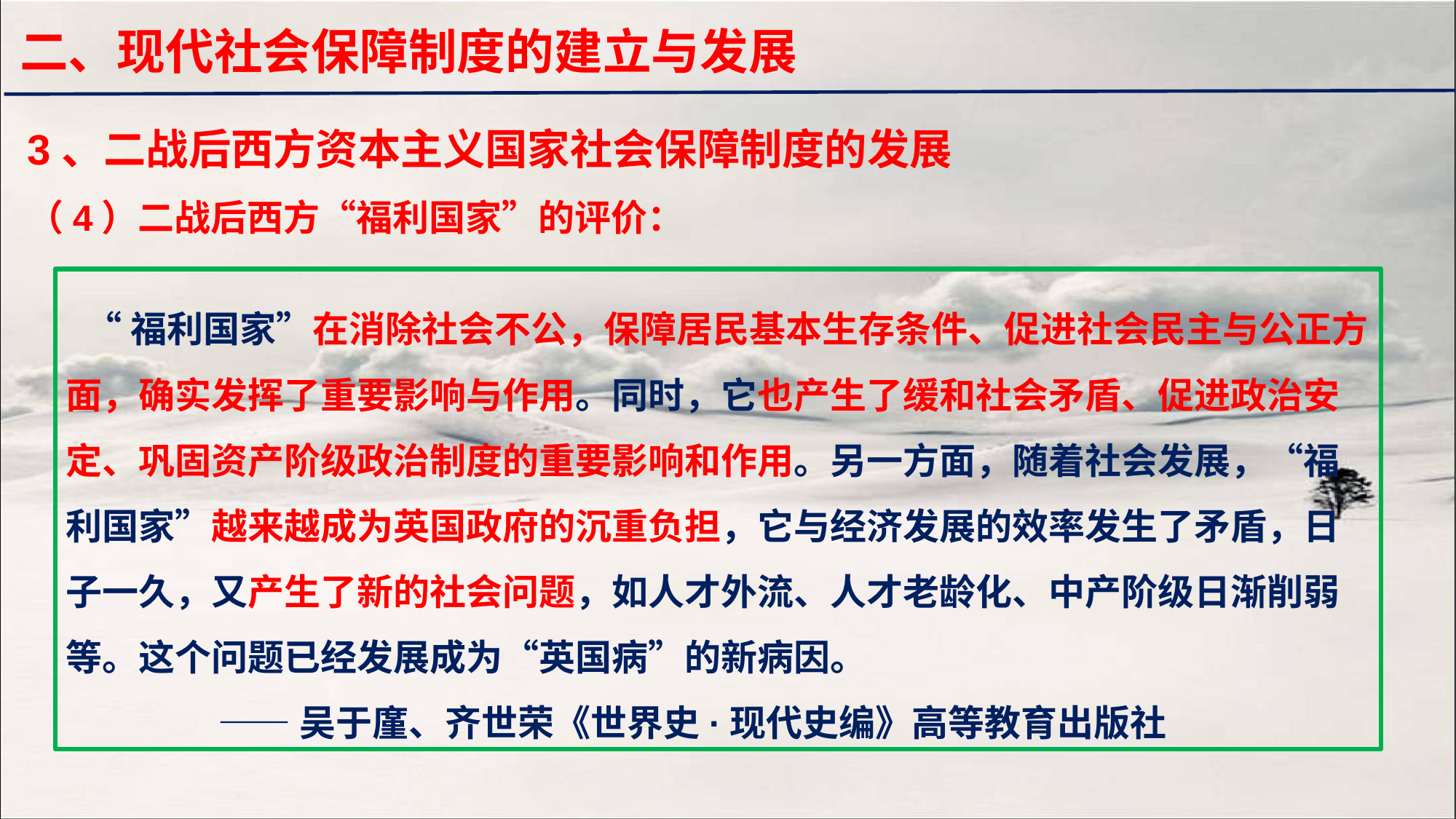

二、现代社会保障制度的建立与发展
3、二战后西方资本主义国家社会保障制度的发展
（4）二战后西方“福利国家”的评价：
  “福利国家”在消除社会不公，保障居民基本生存条件、促进社会民主与公正方面，确实发挥了重要影响与作用。同时，它也产生了缓和社会矛盾、促进政治安定、巩固资产阶级政治制度的重要影响和作用。另一方面，随着社会发展，“福利国家”越来越成为英国政府的沉重负担，它与经济发展的效率发生了矛盾，日子一久，又产生了新的社会问题，如人才外流、人才老龄化、中产阶级日渐削弱等。这个问题已经发展成为“英国病”的新病因。
                      ——吴于廑、齐世荣《世界史·现代史编》高等教育出版社